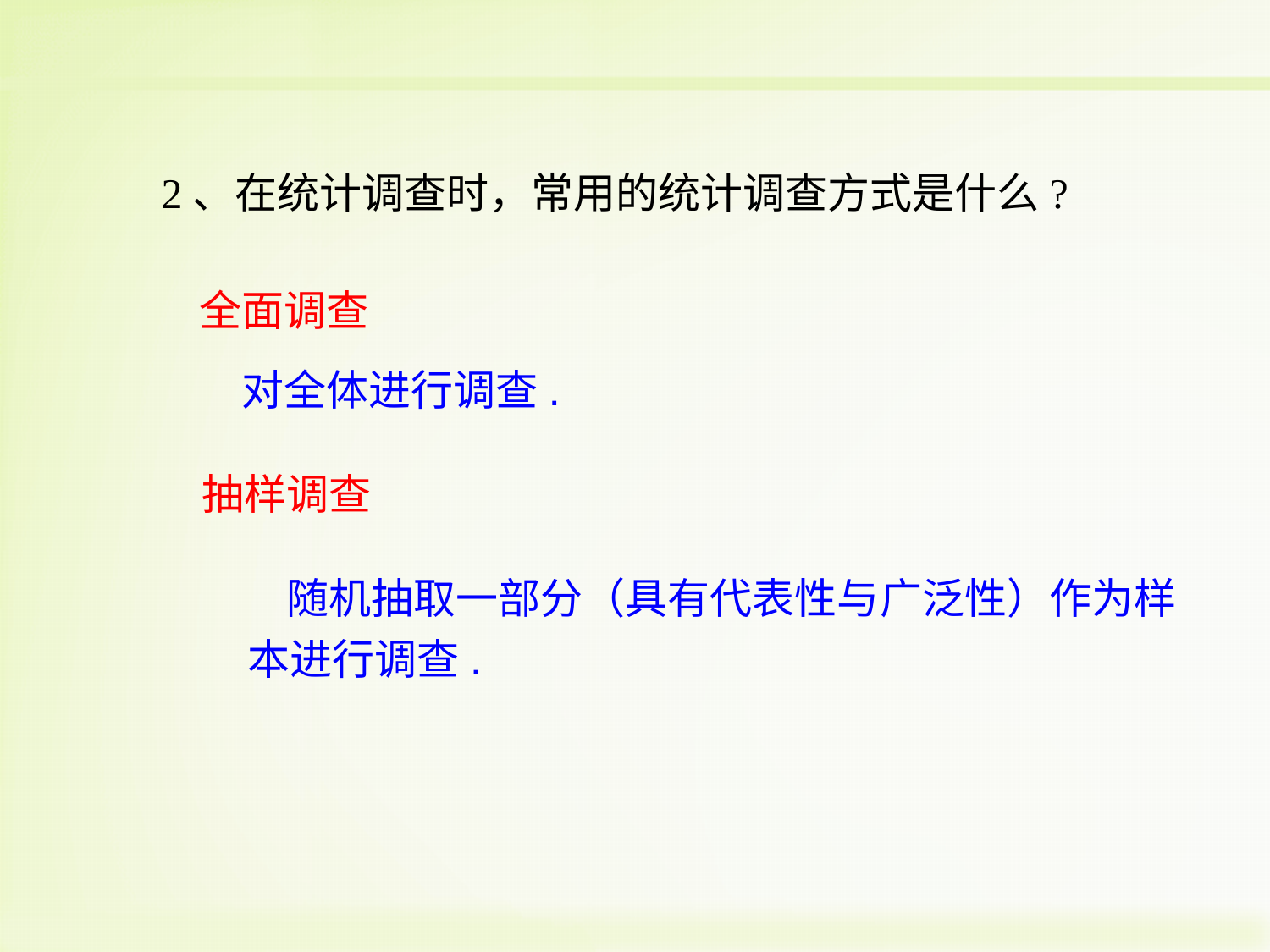

2、在统计调查时，常用的统计调查方式是什么?
全面调查
对全体进行调查.
抽样调查
   随机抽取一部分（具有代表性与广泛性）作为样本进行调查.